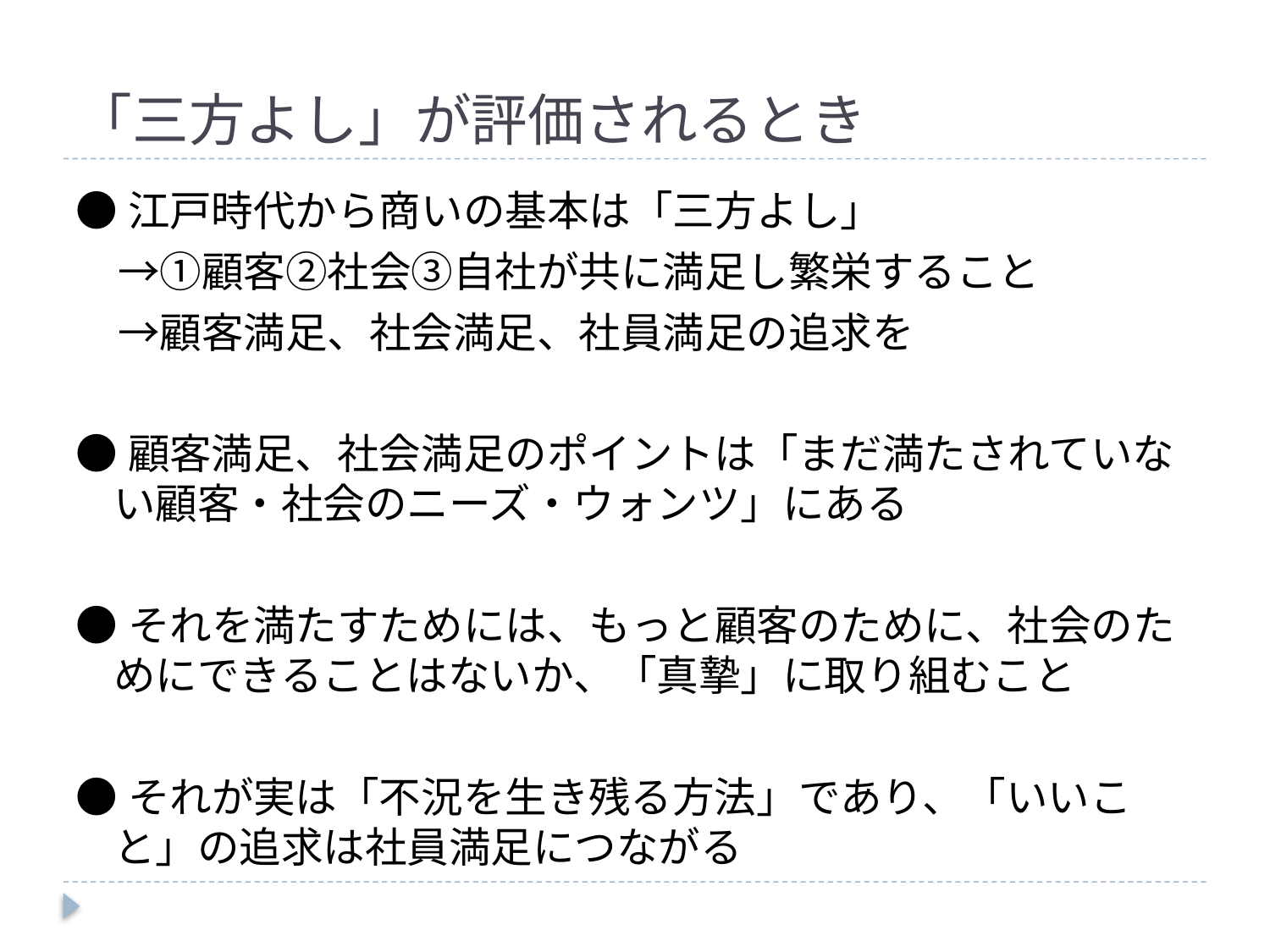

# 「三方よし」が評価されるとき
●江戸時代から商いの基本は「三方よし」
　→①顧客②社会③自社が共に満足し繁栄すること
　→顧客満足、社会満足、社員満足の追求を

●顧客満足、社会満足のポイントは「まだ満たされていない顧客・社会のニーズ・ウォンツ」にある

●それを満たすためには、もっと顧客のために、社会のためにできることはないか、「真摯」に取り組むこと

●それが実は「不況を生き残る方法」であり、「いいこと」の追求は社員満足につながる